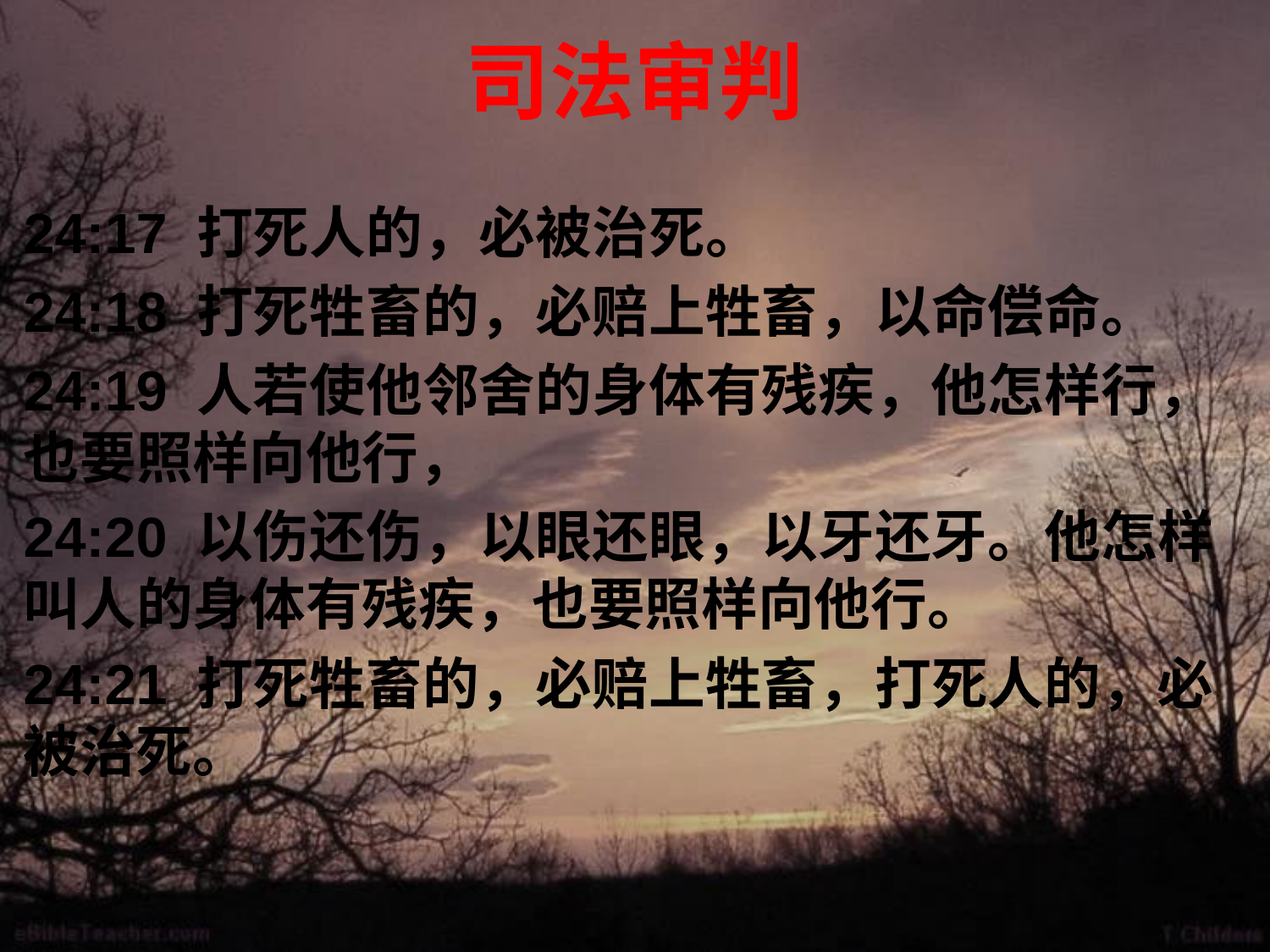

# 司法审判
24:17 打死人的，必被治死。
24:18 打死牲畜的，必赔上牲畜，以命偿命。
24:19 人若使他邻舍的身体有残疾，他怎样行，也要照样向他行，
24:20 以伤还伤，以眼还眼，以牙还牙。他怎样叫人的身体有残疾，也要照样向他行。
24:21 打死牲畜的，必赔上牲畜，打死人的，必被治死。